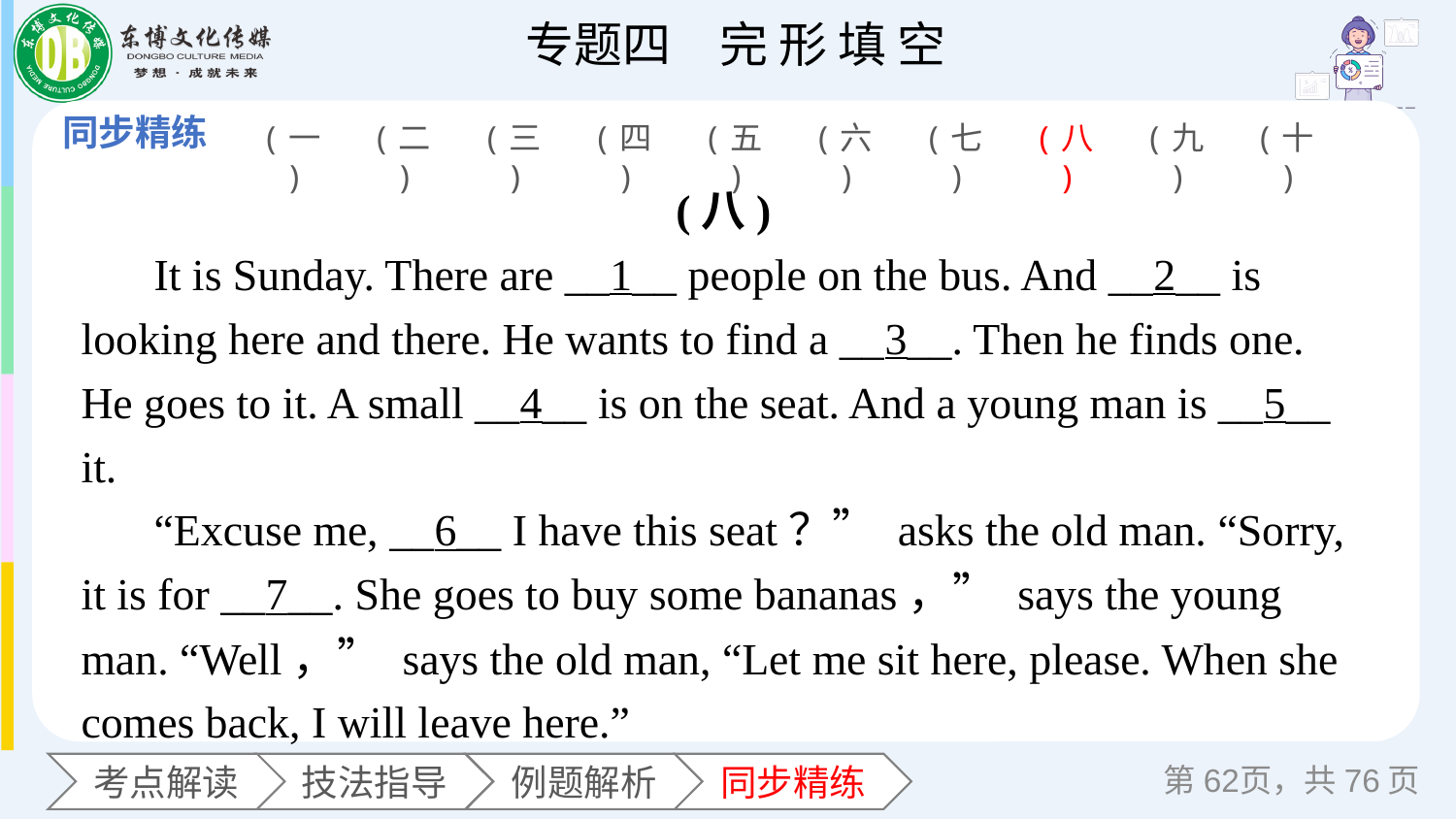

(一)
(二)
(三)
(四)
(五)
(六)
(七)
(八)
(九)
(十)
(八)
It is Sunday. There are __1__ people on the bus. And __2__ is looking here and there. He wants to find a __3__. Then he finds one. He goes to it. A small __4__ is on the seat. And a young man is __5__ it.
“Excuse me, __6__ I have this seat？” asks the old man. “Sorry, it is for __7__. She goes to buy some bananas，” says the young man. “Well，” says the old man, “Let me sit here, please. When she comes back, I will leave here.”
第62页，共76页